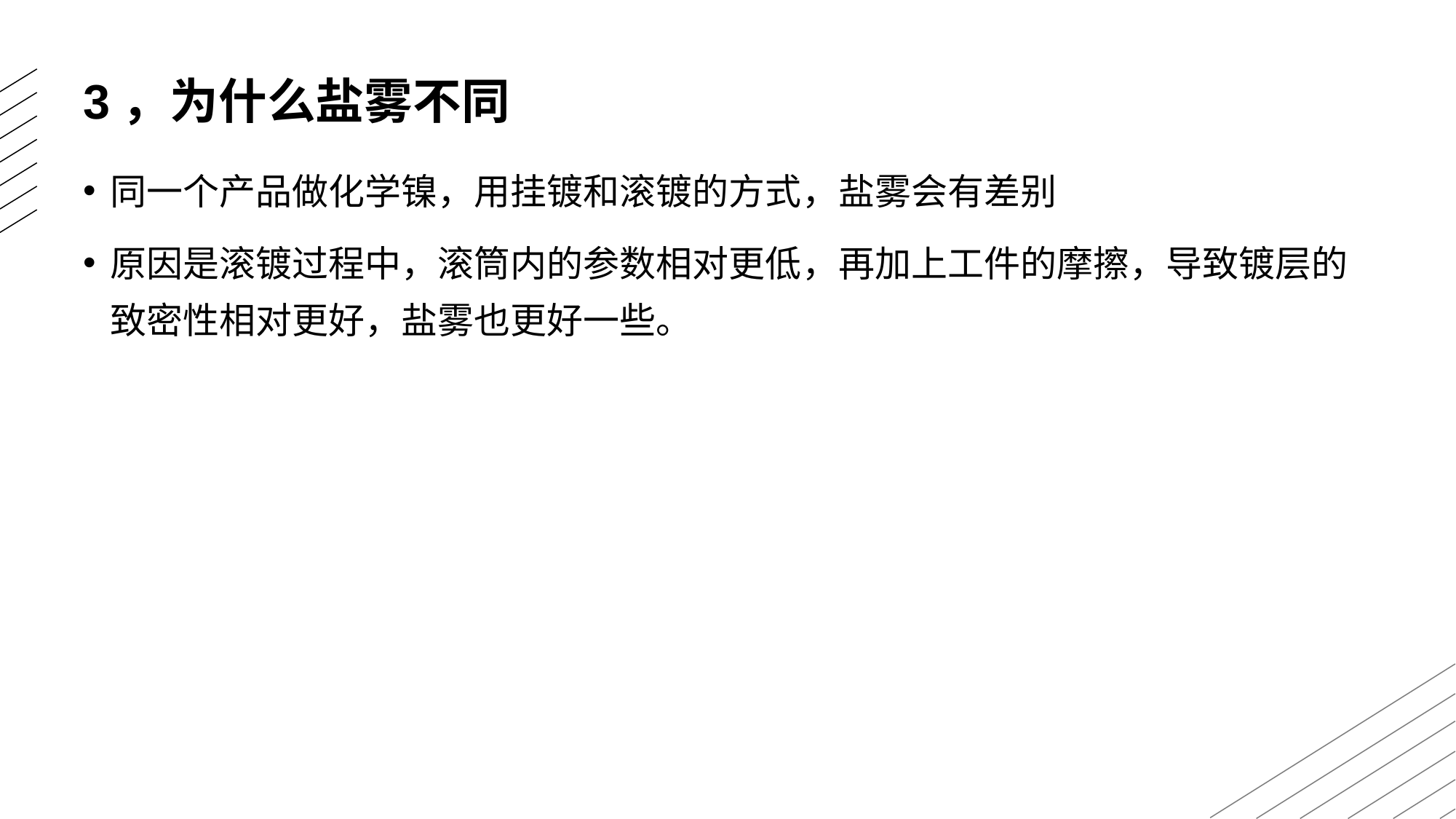

# 3，为什么盐雾不同
同一个产品做化学镍，用挂镀和滚镀的方式，盐雾会有差别
原因是滚镀过程中，滚筒内的参数相对更低，再加上工件的摩擦，导致镀层的致密性相对更好，盐雾也更好一些。